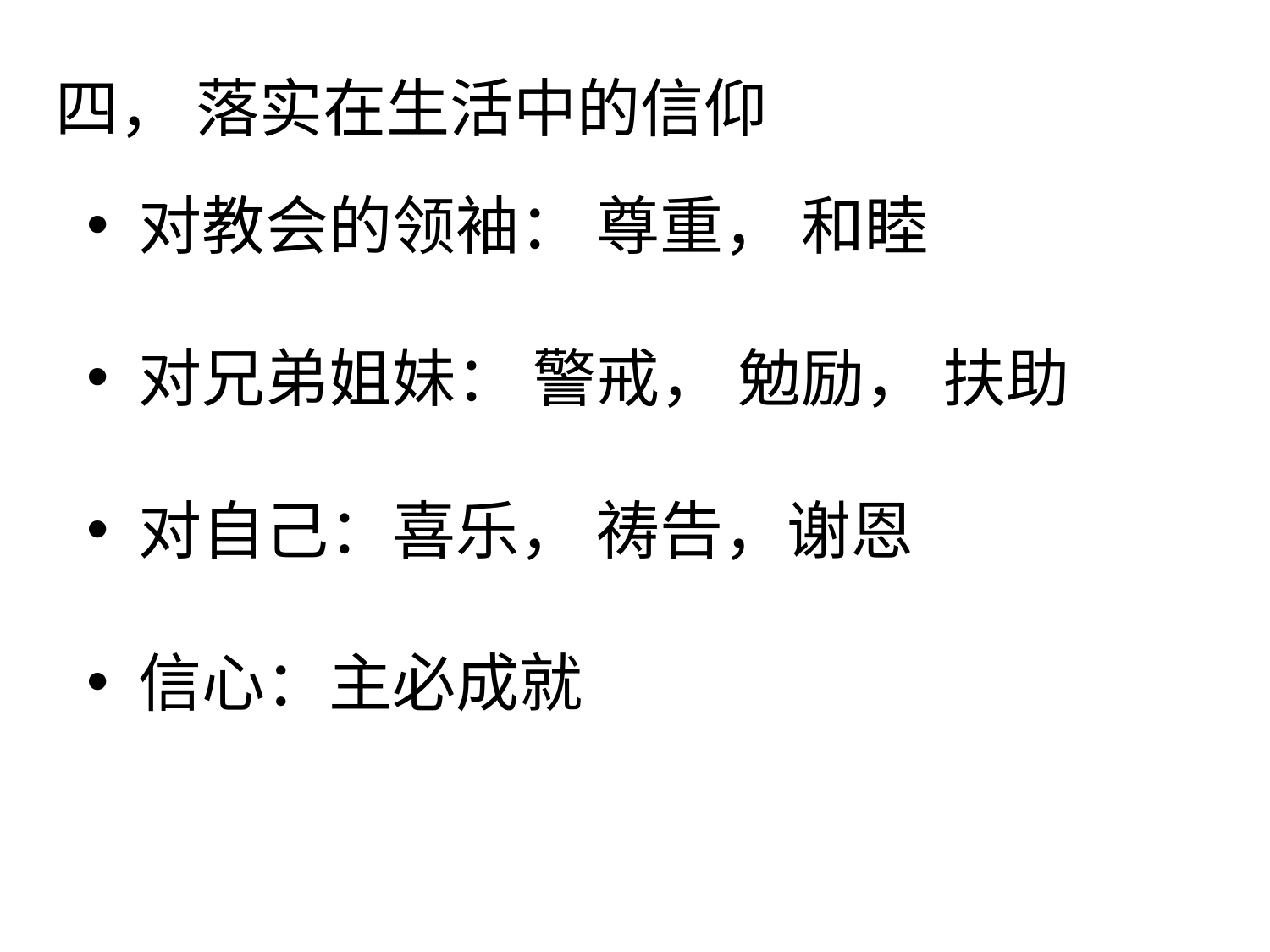

# 四， 落实在生活中的信仰
 对教会的领袖： 尊重， 和睦

 对兄弟姐妹： 警戒， 勉励， 扶助

 对自己：喜乐， 祷告，谢恩

 信心：主必成就